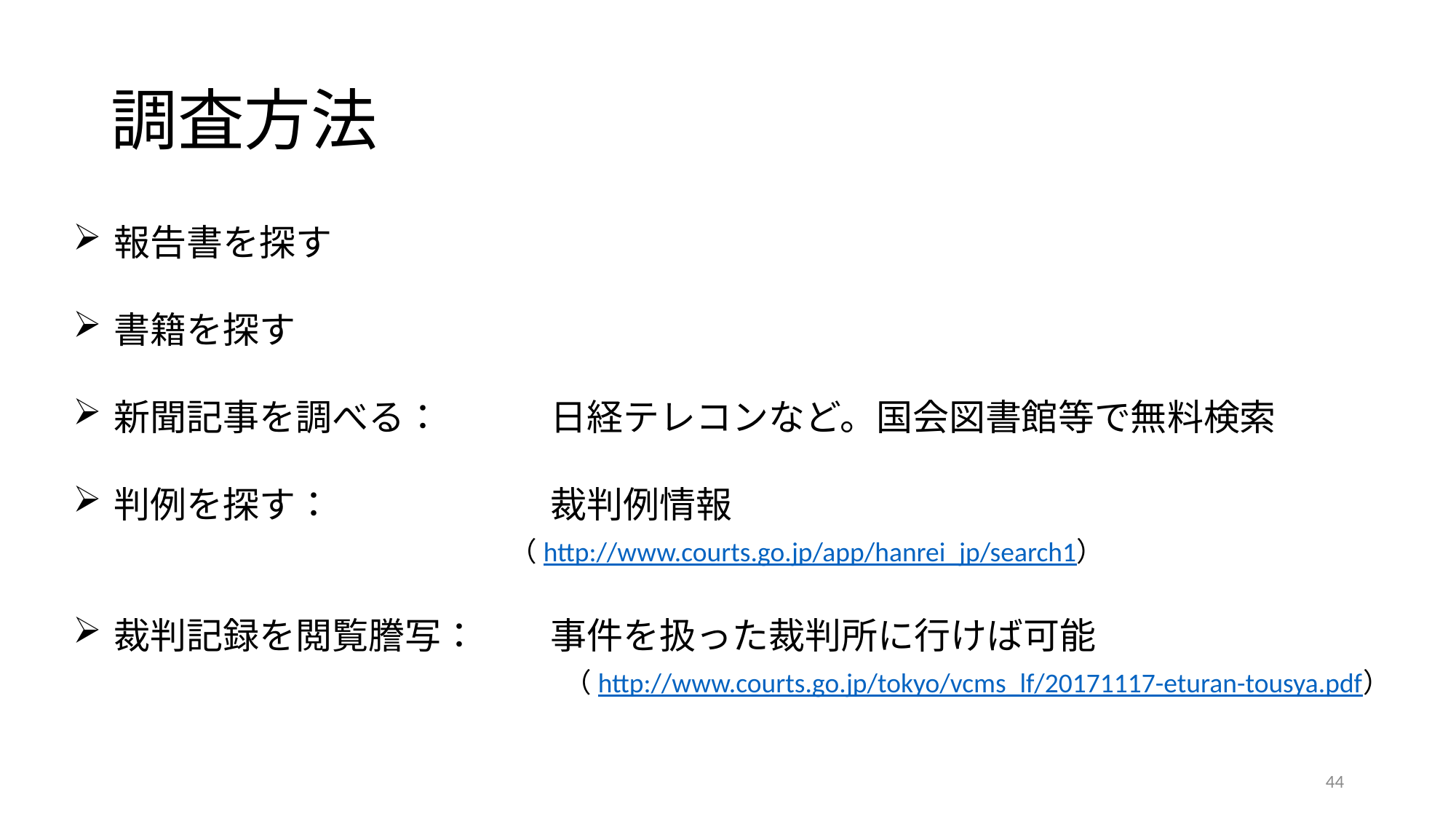

# 調査方法
報告書を探す

書籍を探す

新聞記事を調べる：	日経テレコンなど。国会図書館等で無料検索

判例を探す：		裁判例情報
				（http://www.courts.go.jp/app/hanrei_jp/search1）

裁判記録を閲覧謄写：	事件を扱った裁判所に行けば可能
	（http://www.courts.go.jp/tokyo/vcms_lf/20171117-eturan-tousya.pdf）
44